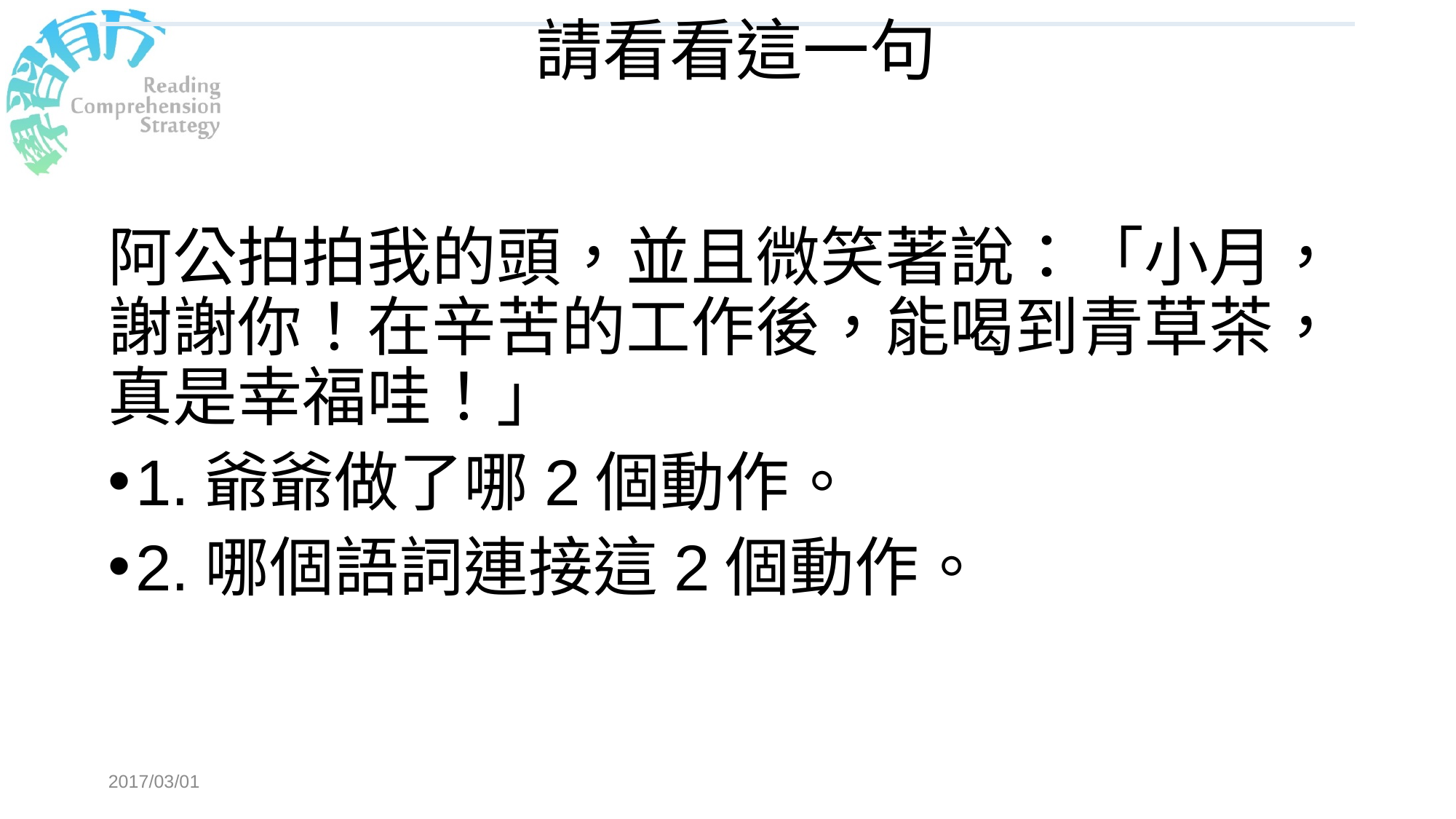

# 請看看這一句
阿公拍拍我的頭，並且微笑著說：「小月，謝謝你！在辛苦的工作後，能喝到青草茶，真是幸福哇！」
1.爺爺做了哪2個動作。
2.哪個語詞連接這2個動作。

2017/03/01